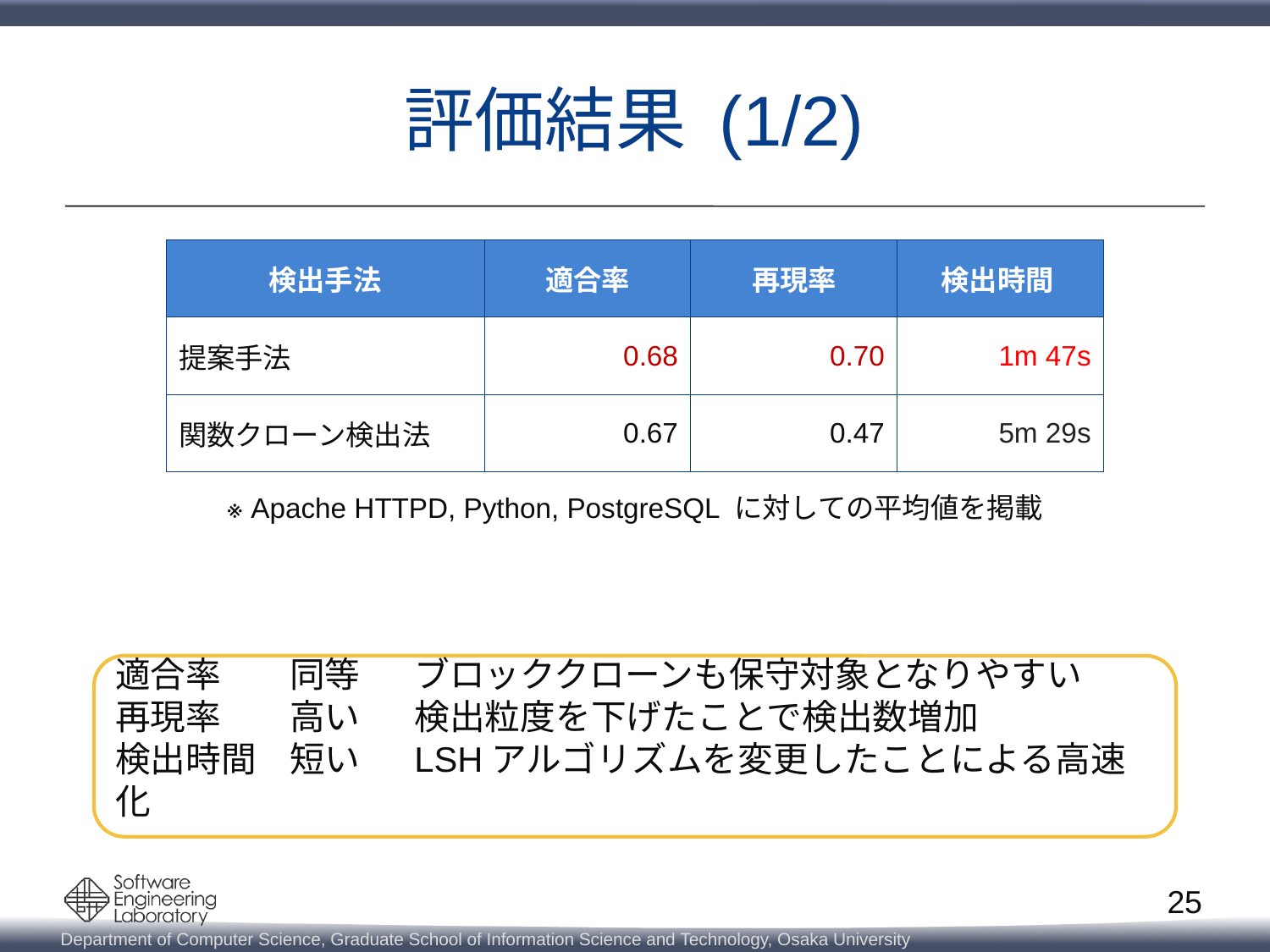

# 評価結果 (1/2)
| 検出手法 | 適合率 | 再現率 | 検出時間 |
| --- | --- | --- | --- |
| 提案手法 | 0.68 | 0.70 | 1m 47s |
| 関数クローン検出法 | 0.67 | 0.47 | 5m 29s |
※ Apache HTTPD, Python, PostgreSQL に対しての平均値を掲載
適合率	同等	ブロッククローンも保守対象となりやすい
再現率	高い	検出粒度を下げたことで検出数増加
検出時間	短い	LSHアルゴリズムを変更したことによる高速化
25